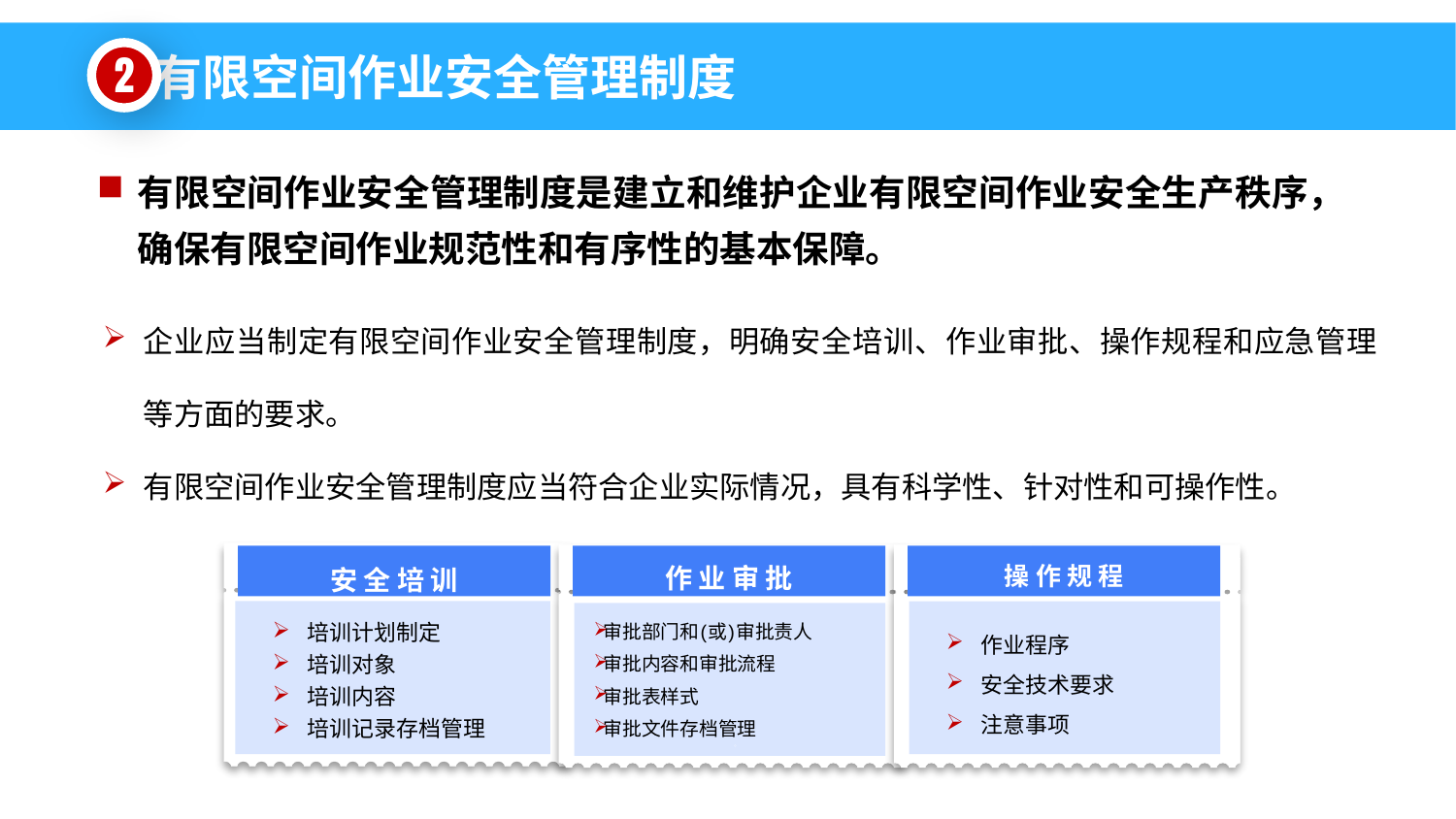

有限空间作业安全管理制度

2
有限空间作业安全管理制度是建立和维护企业有限空间作业安全生产秩序，确保有限空间作业规范性和有序性的基本保障。
企业应当制定有限空间作业安全管理制度，明确安全培训、作业审批、操作规程和应急管理等方面的要求。
有限空间作业安全管理制度应当符合企业实际情况，具有科学性、针对性和可操作性。

安全培训
作业审批
操作规程
培训计划制定
培训对象
培训内容
培训记录存档管理
作业程序
安全技术要求
注意事项
审批部门和(或)审批责人
审批内容和审批流程
审批表样式
审批文件存档管理
。